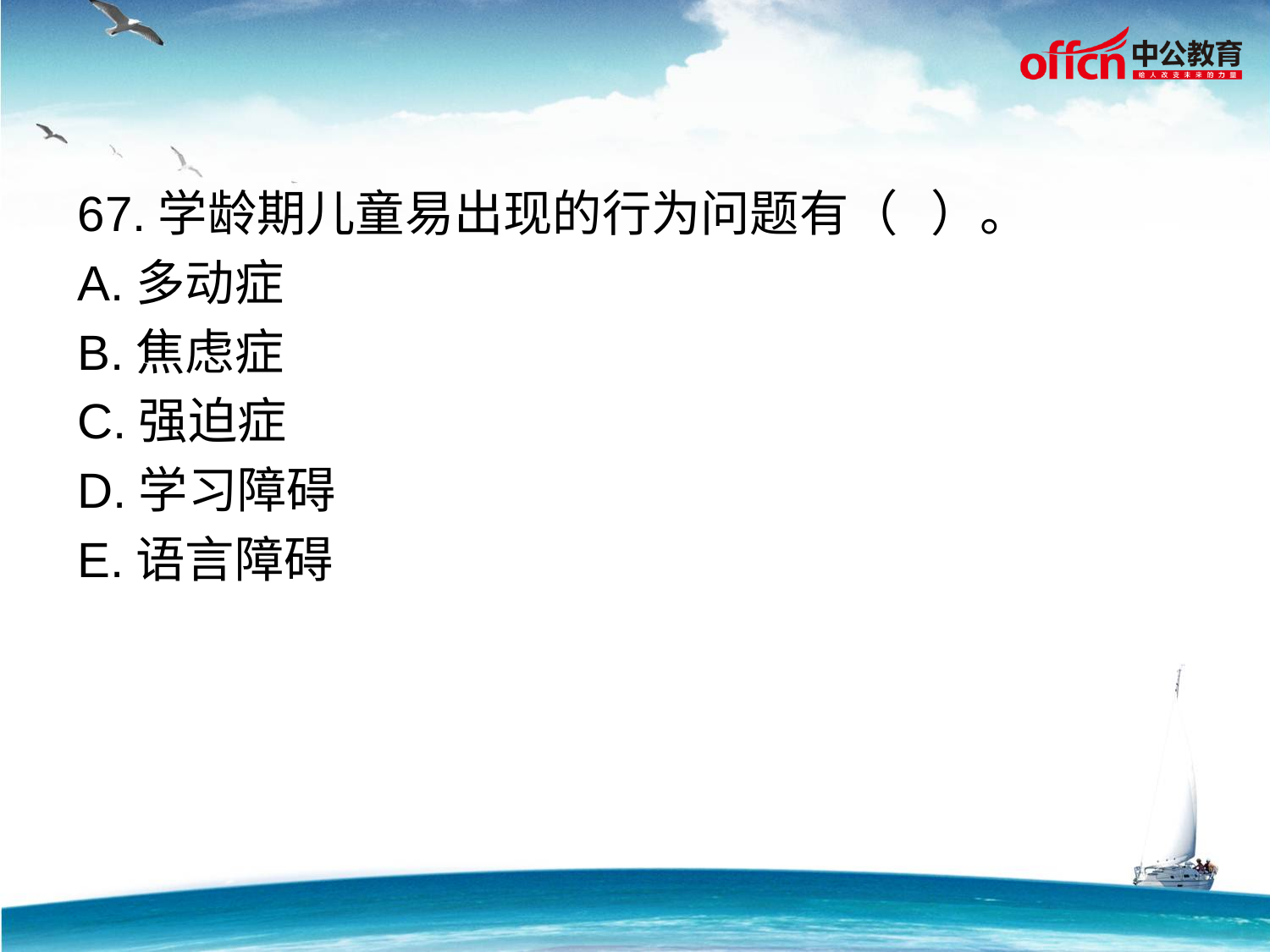

67.学龄期儿童易出现的行为问题有（   ）。
A.多动症
B.焦虑症
C.强迫症
D.学习障碍
E.语言障碍